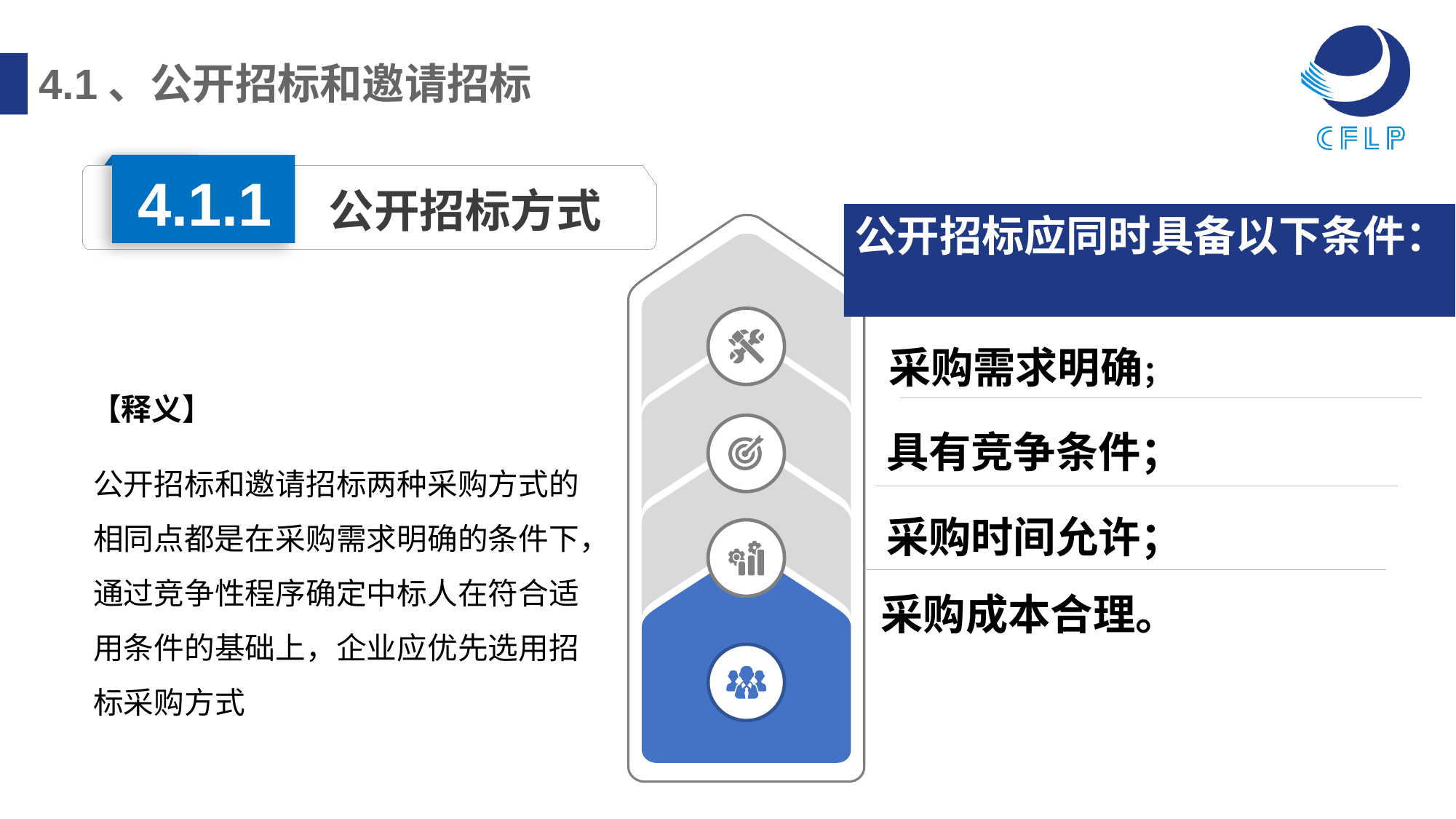

4.1、公开招标和邀请招标

4.1.1

公开招标方式
公开招标应同时具备以下条件：

【释义】

采购需求明确；

具有竞争条件；
公开招标和邀请招标两种采购方式的相同点都是在采购需求明确的条件下，通过竞争性程序确定中标人在符合适用条件的基础上，企业应优先选用招标采购方式

采购时间允许；

采购成本合理。